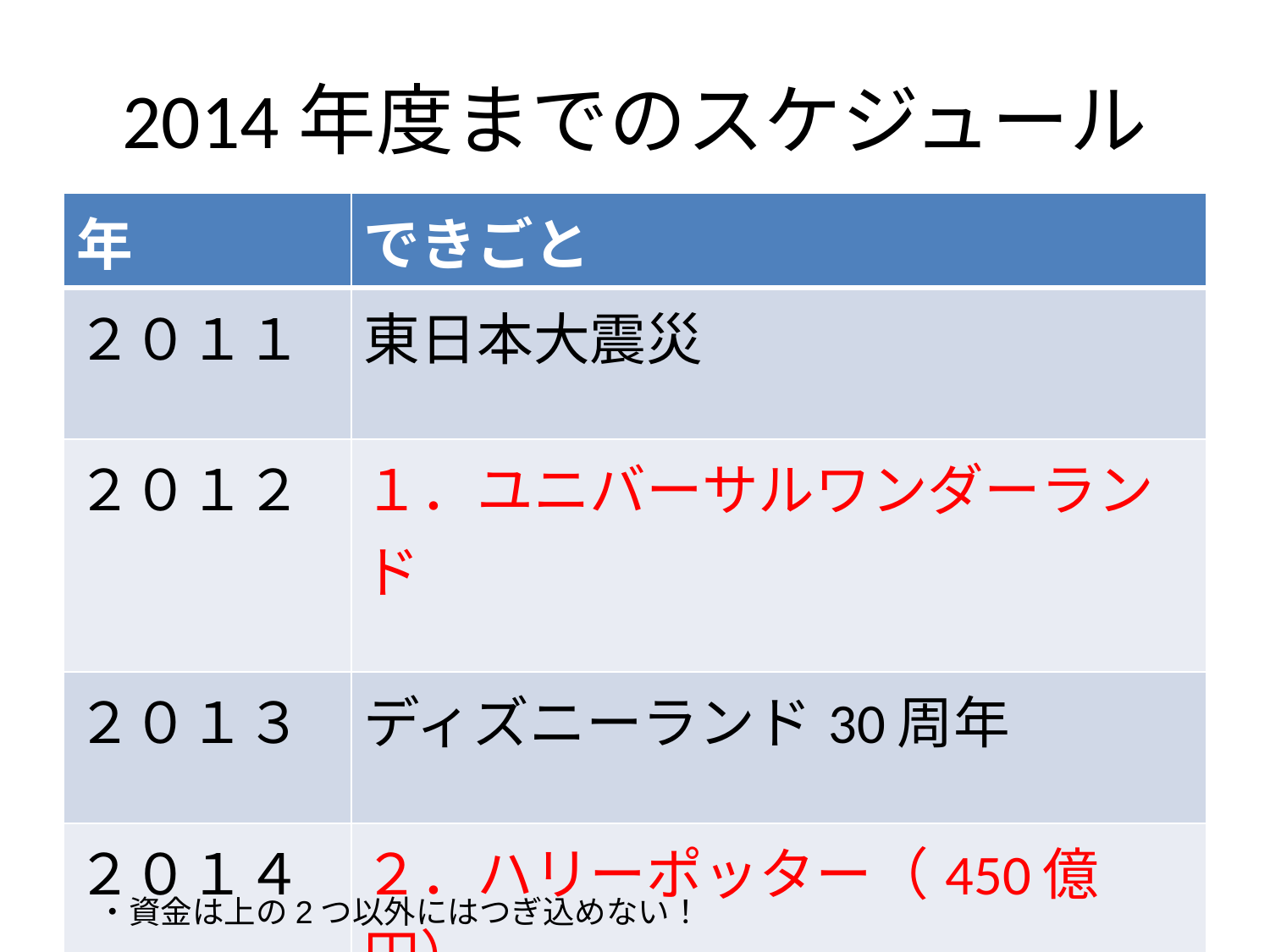

# 2014年度までのスケジュール
| 年 | できごと |
| --- | --- |
| ２０１１ | 東日本大震災 |
| ２０１２ | １．ユニバーサルワンダーランド |
| ２０１３ | ディズニーランド30周年 |
| ２０１４ | ２．ハリーポッター（450億円） |
・資金は上の2つ以外にはつぎ込めない！